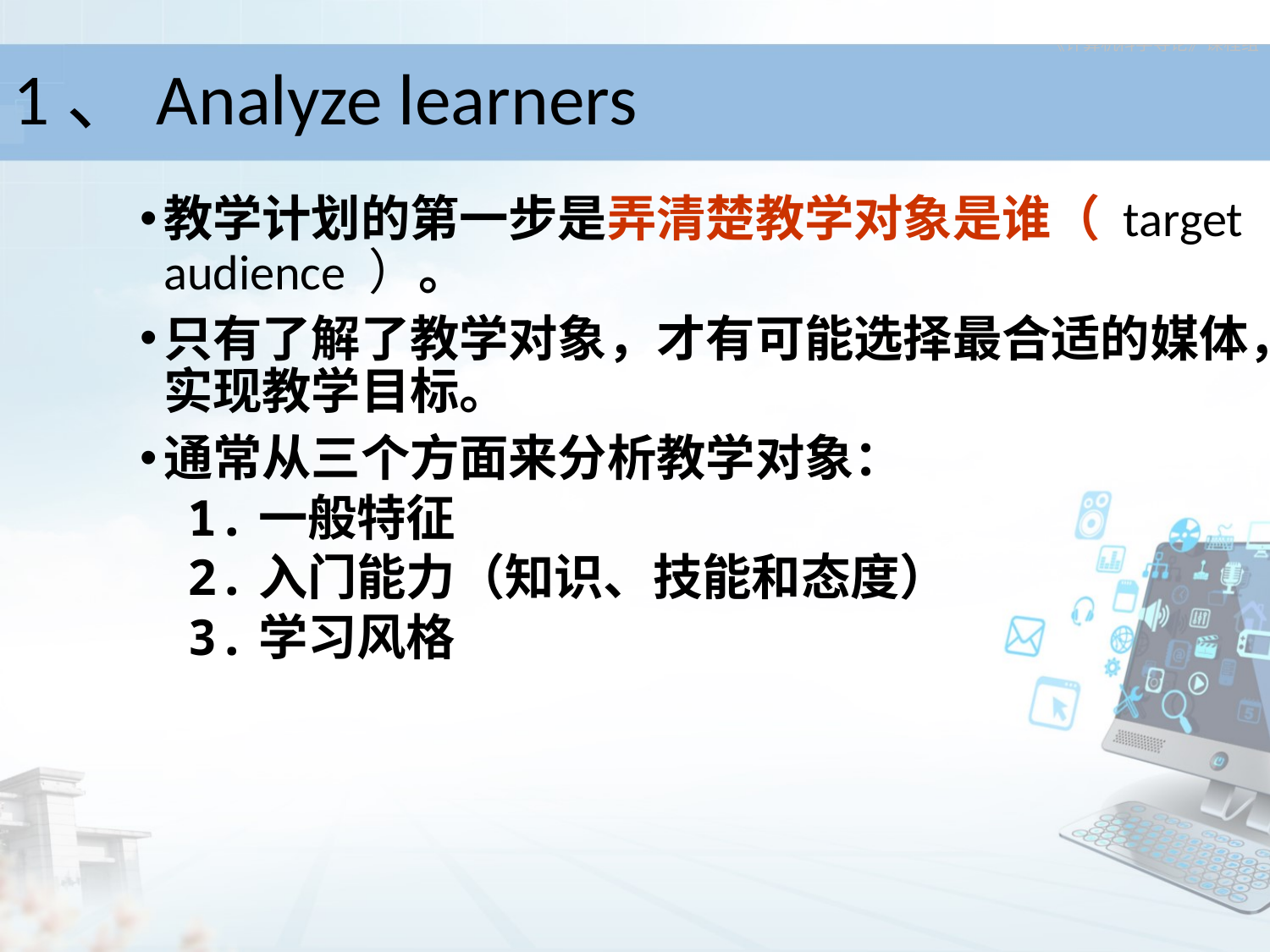

1、Analyze learners
教学计划的第一步是弄清楚教学对象是谁（ target audience ）。
只有了解了教学对象，才有可能选择最合适的媒体，实现教学目标。
通常从三个方面来分析教学对象：
1.一般特征
2.入门能力（知识、技能和态度）
3.学习风格